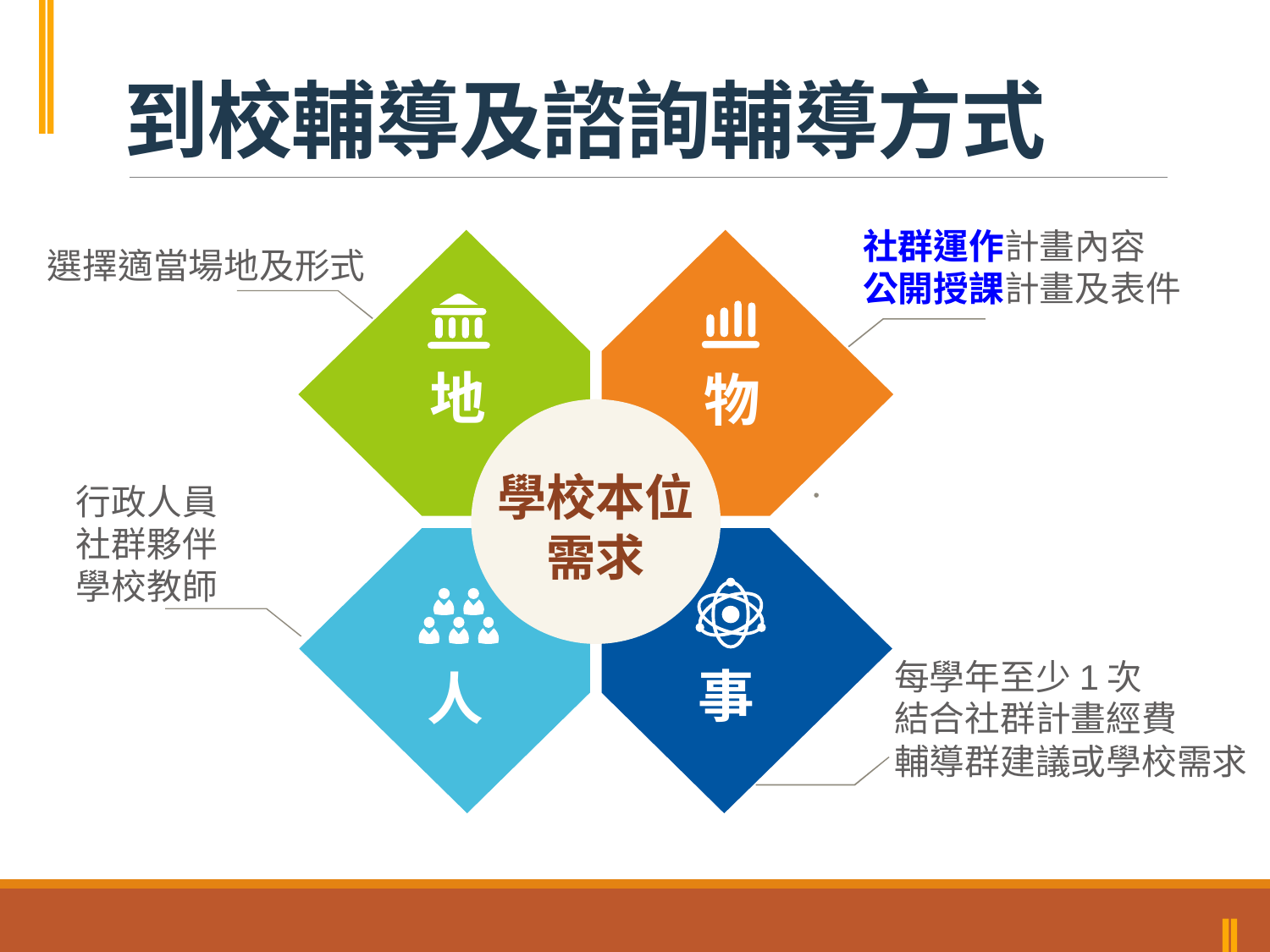

到校輔導及諮詢輔導方式
社群運作計畫內容
公開授課計畫及表件

選擇適當場地及形式

物

每學年至少1次
結合社群計畫經費
輔導群建議或學校需求
人

地
事
學校本位需求
行政人員
社群夥伴
學校教師